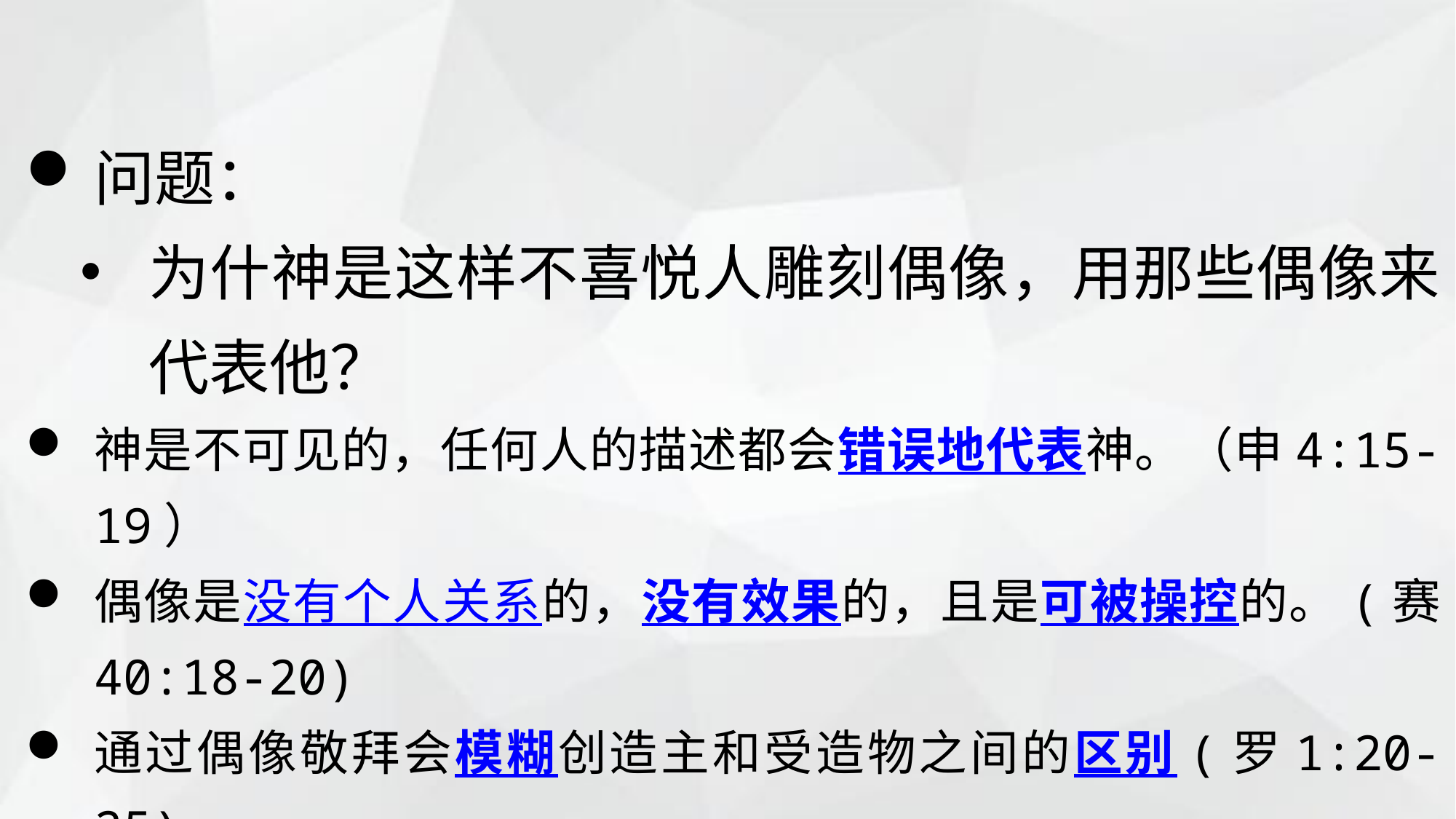

问题：
为什神是这样不喜悦人雕刻偶像，用那些偶像来代表他？
神是不可见的，任何人的描述都会错误地代表神。（申4:15-19）
偶像是没有个人关系的，没有效果的，且是可被操控的。(赛 40:18-20)
通过偶像敬拜会模糊创造主和受造物之间的区别(罗1:20-25)
通过偶像敬拜会带来圣约的不忠诚(出20:5; 34:14)
13